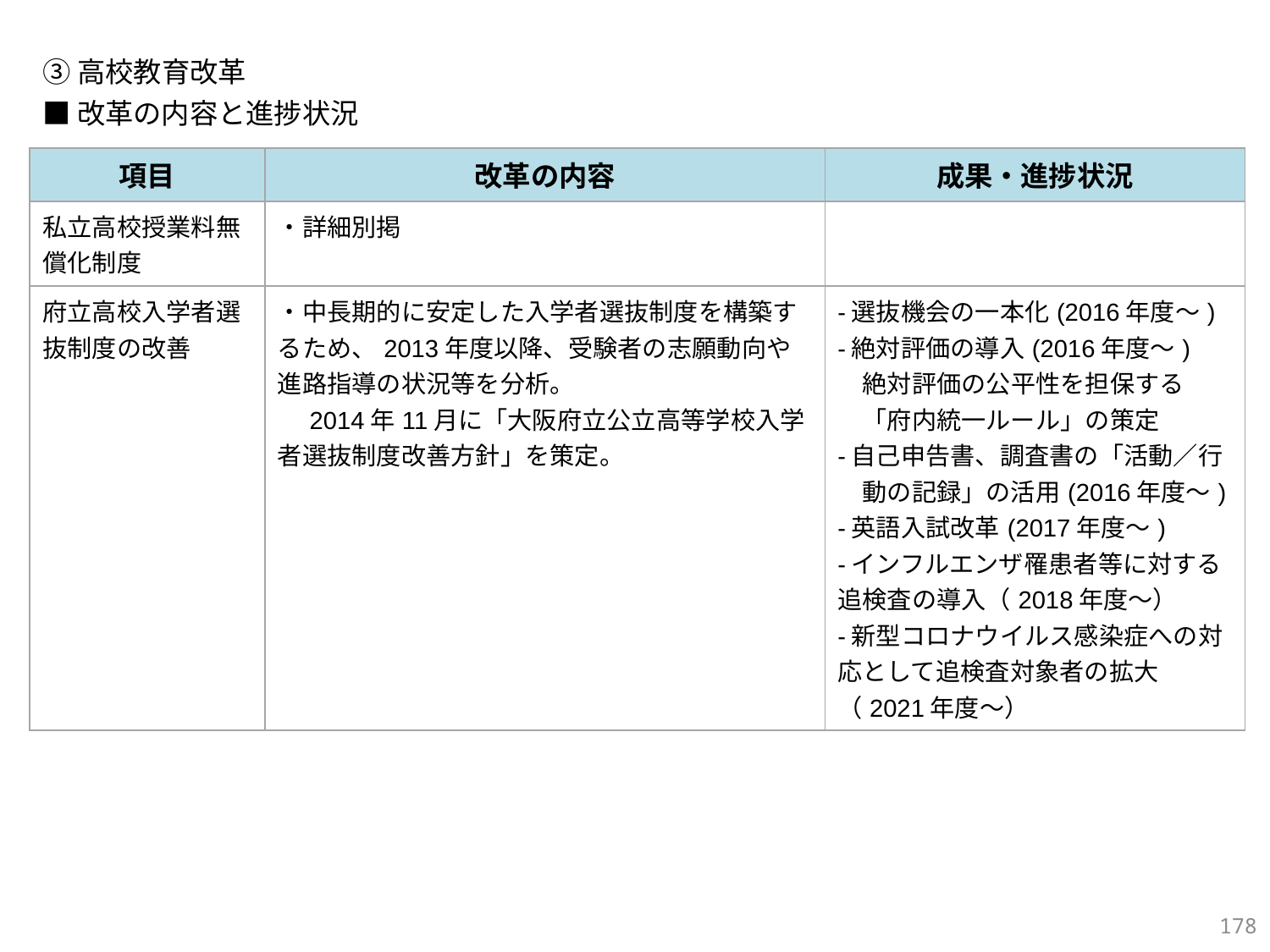

③高校教育改革
■改革の内容と進捗状況
| 項目 | 改革の内容 | 成果・進捗状況 |
| --- | --- | --- |
| 私立高校授業料無償化制度 | ・詳細別掲 |  |
| 府立高校入学者選抜制度の改善 | ・中長期的に安定した入学者選抜制度を構築するため、2013年度以降、受験者の志願動向や進路指導の状況等を分析。 　2014年11月に「大阪府立公立高等学校入学者選抜制度改善方針」を策定。 | -選抜機会の一本化(2016年度～) -絶対評価の導入(2016年度～) 　絶対評価の公平性を担保する「府内統一ルール」の策定 -自己申告書、調査書の「活動／行動の記録」の活用(2016年度～) -英語入試改革(2017年度～) -インフルエンザ罹患者等に対する追検査の導入（2018年度～） -新型コロナウイルス感染症への対応として追検査対象者の拡大（2021年度～） |
178